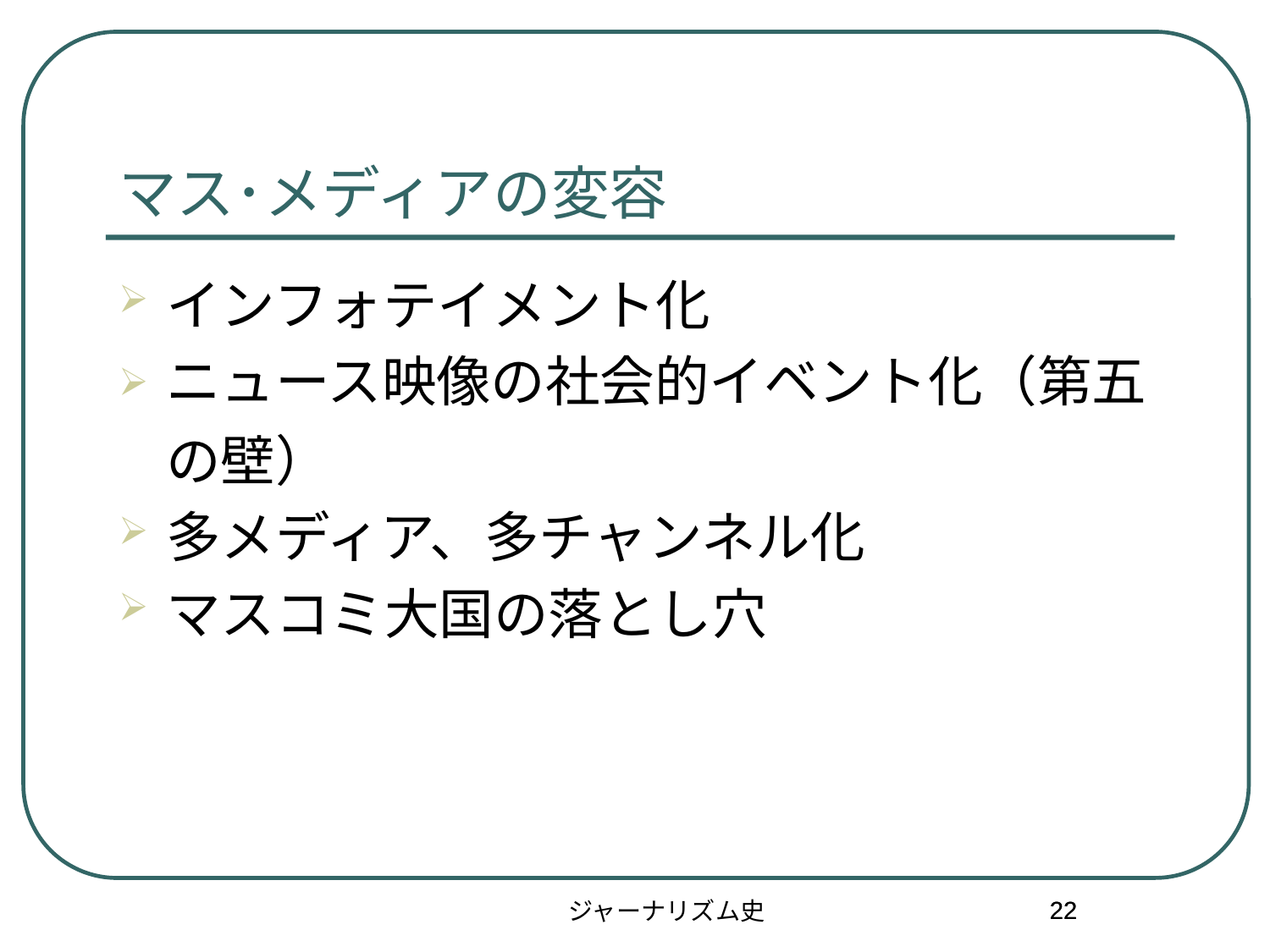

マス･メディアの変容
インフォテイメント化
ニュース映像の社会的イベント化（第五の壁）
多メディア、多チャンネル化
マスコミ大国の落とし穴
22
22
ジャーナリズム史